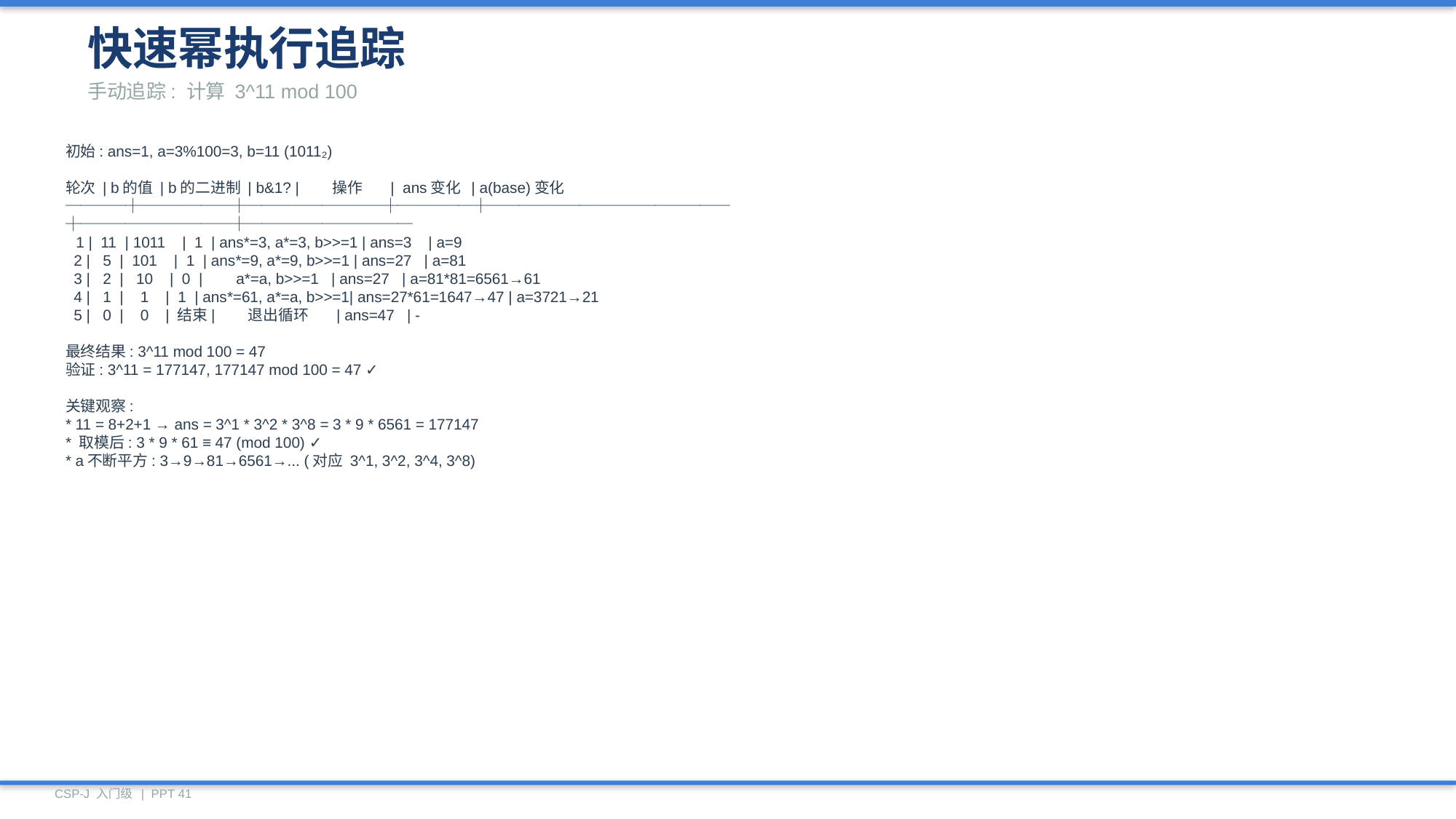

快速幂执行追踪
手动追踪: 计算 3^11 mod 100
初始: ans=1, a=3%100=3, b=11 (1011₂)
轮次 | b的值 | b的二进制 | b&1? |       操作       |  ans变化  | a(base)变化
────┼──────┼─────────┼─────┼────────────────┼──────────┼───────────
  1 |  11  | 1011    |  1  | ans*=3, a*=3, b>>=1 | ans=3    | a=9
  2 |   5  |  101    |  1  | ans*=9, a*=9, b>>=1 | ans=27   | a=81
  3 |   2  |   10    |  0  |        a*=a, b>>=1   | ans=27   | a=81*81=6561→61
  4 |   1  |    1    |  1  | ans*=61, a*=a, b>>=1| ans=27*61=1647→47 | a=3721→21
  5 |   0  |    0    | 结束|       退出循环       | ans=47   | -
最终结果: 3^11 mod 100 = 47
验证: 3^11 = 177147, 177147 mod 100 = 47 ✓
关键观察:
* 11 = 8+2+1 → ans = 3^1 * 3^2 * 3^8 = 3 * 9 * 6561 = 177147
* 取模后: 3 * 9 * 61 ≡ 47 (mod 100) ✓
* a不断平方: 3→9→81→6561→... (对应 3^1, 3^2, 3^4, 3^8)

CSP-J 入门级  |  PPT 41